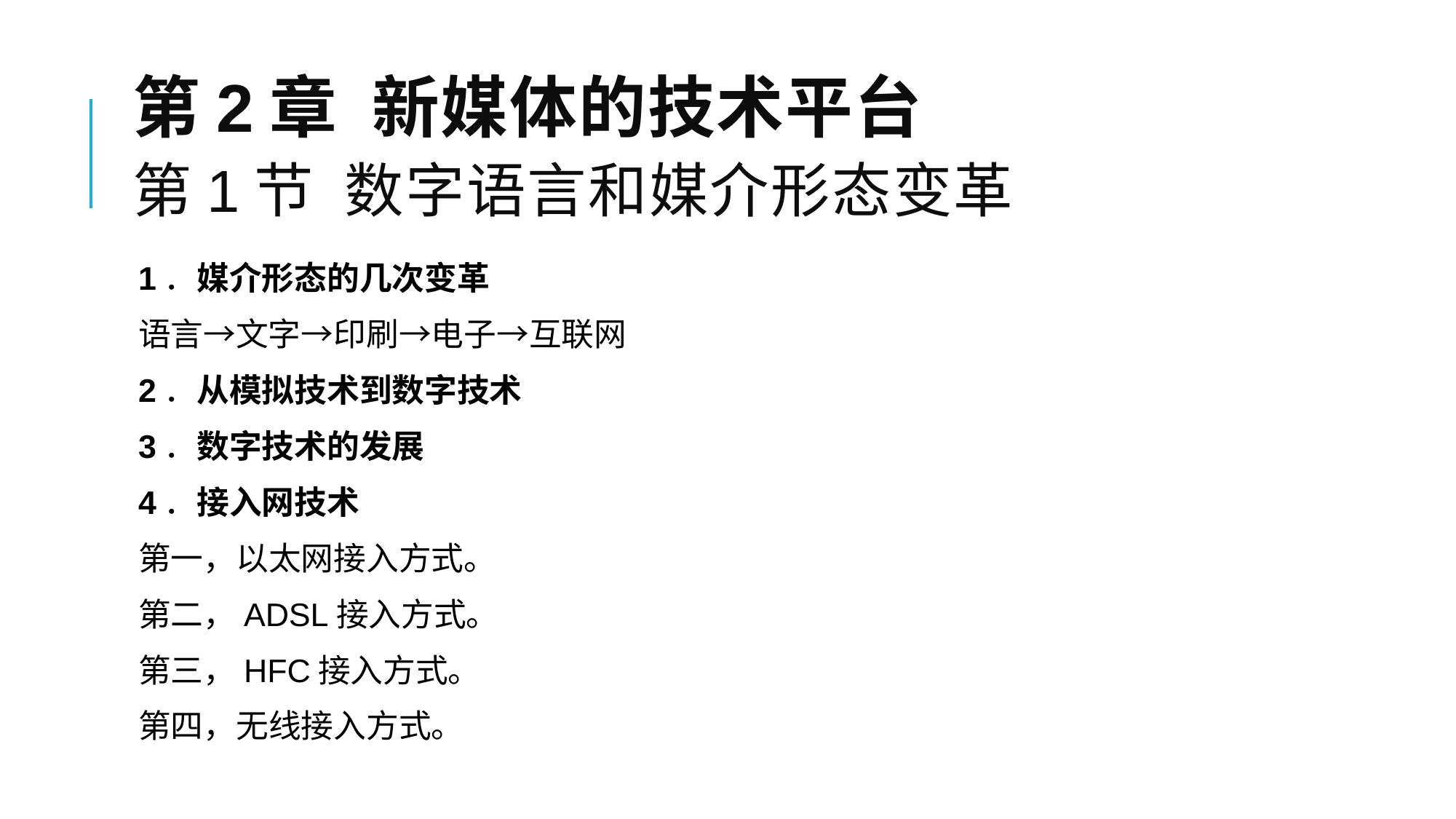

# 第2章  新媒体的技术平台 第1节  数字语言和媒介形态变革
1．媒介形态的几次变革
语言→文字→印刷→电子→互联网
2．从模拟技术到数字技术
3．数字技术的发展
4．接入网技术
第一，以太网接入方式。
第二，ADSL接入方式。
第三，HFC接入方式。
第四，无线接入方式。